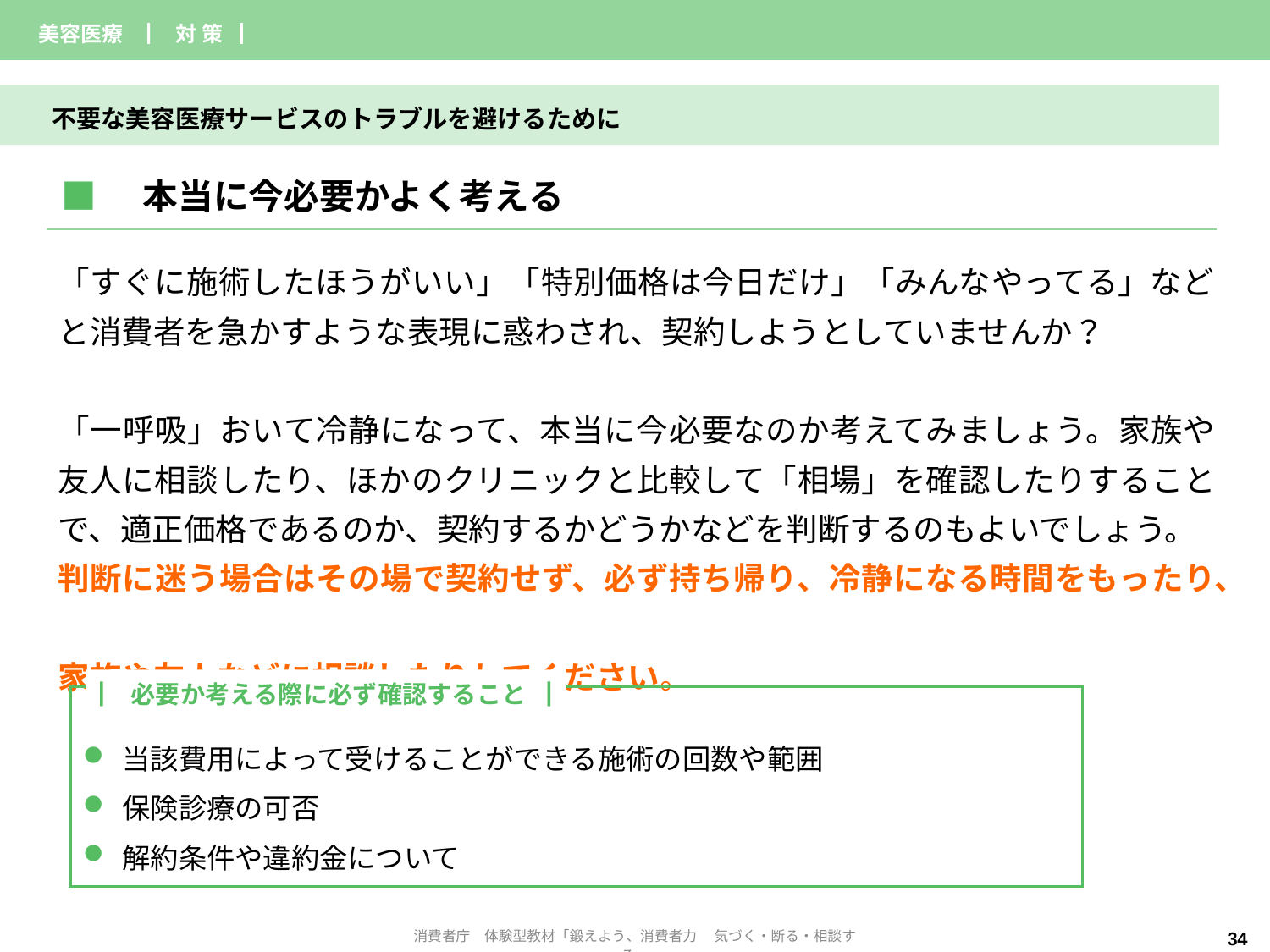

| 美容医療 | ▏対 策▕ |  |  |
| --- | --- | --- | --- |

不要な美容医療サービスのトラブルを避けるために
| ■　本当に今必要かよく考える |
| --- |
「すぐに施術したほうがいい」「特別価格は今日だけ」「みんなやってる」などと消費者を急かすような表現に惑わされ、契約しようとしていませんか？

「一呼吸」おいて冷静になって、本当に今必要なのか考えてみましょう。家族や友人に相談したり、ほかのクリニックと比較して「相場」を確認したりすることで、適正価格であるのか、契約するかどうかなどを判断するのもよいでしょう。
判断に迷う場合はその場で契約せず、必ず持ち帰り、冷静になる時間をもったり、
家族や友人などに相談したりしてください。
▏必要か考える際に必ず確認すること▕

当該費用によって受けることができる施術の回数や範囲
保険診療の可否
解約条件や違約金について